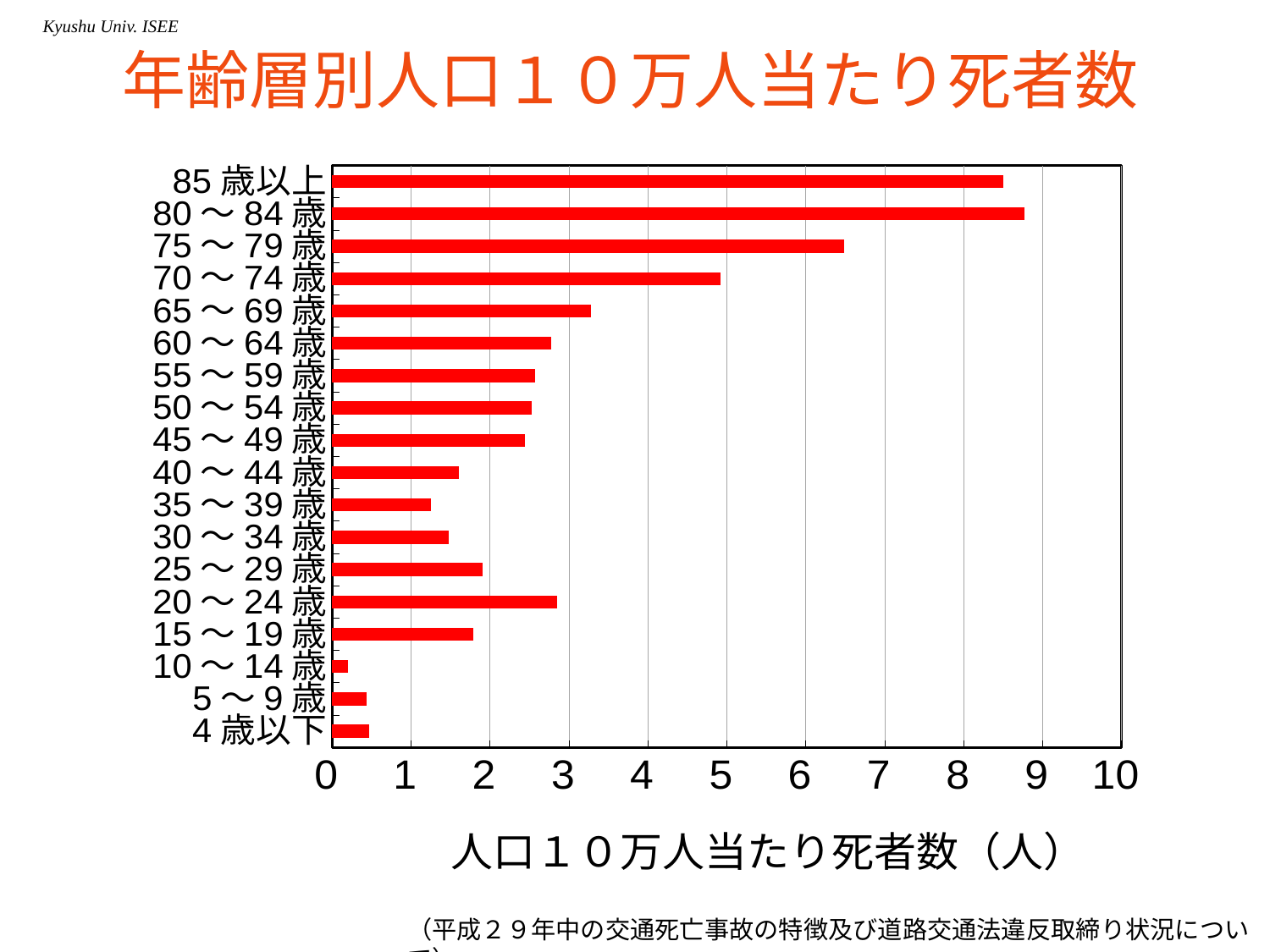

# 年齢層別人口１０万人当たり死者数

### Chart

| Category |  |
|---|---|
| 4歳以下 | 0.46333601933924257 |
| 5～9歳 | 0.4337985665786495 |
| 10～14歳 | 0.19949220166848025 |
| 15～19歳 | 1.7880794701986755 |
| 20～24歳 | 2.8459912180842415 |
| 25～29歳 | 1.9083372438604722 |
| 30～34歳 | 1.4744384731982914 |
| 35～39歳 | 1.2564671101256468 |
| 40～44歳 | 1.6062602965403623 |
| 45～49歳 | 2.4455936220642105 |
| 50～54歳 | 2.5306845501708213 |
| 55～59歳 | 2.570898489265836 |
| 60～64歳 | 2.7692684720009804 |
| 65～69歳 | 3.2794861813935388 |
| 70～74歳 | 4.914270284865667 |
| 75～79歳 | 6.482758620689655 |
| 80～84歳 | 8.764478764478763 |
| 85歳以上 | 8.49673202614379 |
（平成２９年中の交通死亡事故の特徴及び道路交通法違反取締り状況について）